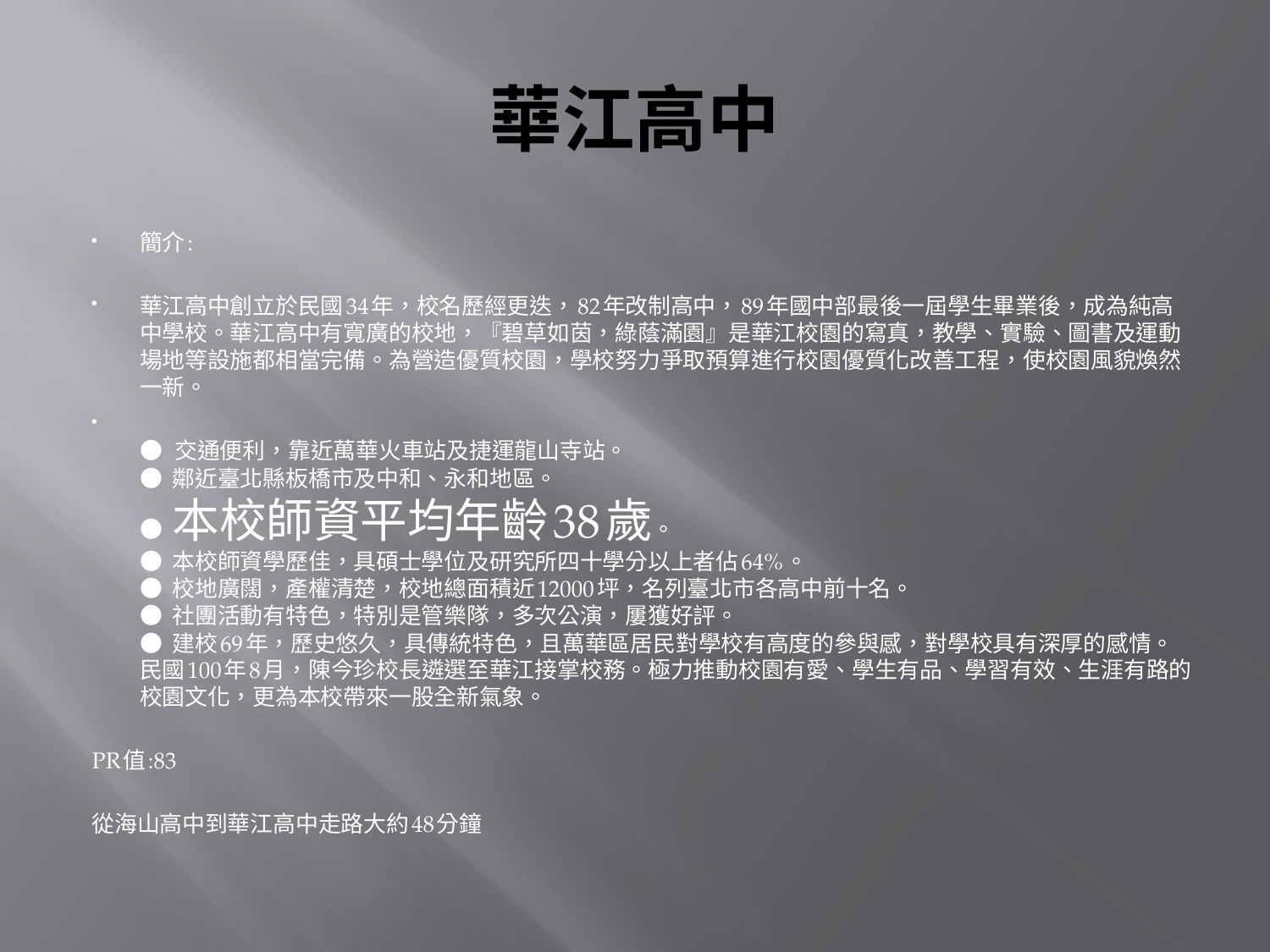

# 華江高中
簡介:

華江高中創立於民國34年，校名歷經更迭，82年改制高中，89年國中部最後一屆學生畢業後，成為純高中學校。華江高中有寬廣的校地，『碧草如茵，綠蔭滿園』是華江校園的寫真，教學、實驗、圖書及運動場地等設施都相當完備。為營造優質校園，學校努力爭取預算進行校園優質化改善工程，使校園風貌煥然一新。
  
●  交通便利，靠近萬華火車站及捷運龍山寺站。
●  鄰近臺北縣板橋市及中和、永和地區。
●  本校師資平均年齡38歲。
●  本校師資學歷佳，具碩士學位及研究所四十學分以上者佔64%。
●  校地廣闊，產權清楚，校地總面積近12000坪，名列臺北市各高中前十名。
●  社團活動有特色，特別是管樂隊，多次公演，屢獲好評。
●  建校69年，歷史悠久，具傳統特色，且萬華區居民對學校有高度的參與感，對學校具有深厚的感情。
民國100年8月，陳今珍校長遴選至華江接掌校務。極力推動校園有愛、學生有品、學習有效、生涯有路的校園文化，更為本校帶來一股全新氣象。

PR值:83

從海山高中到華江高中走路大約48分鐘